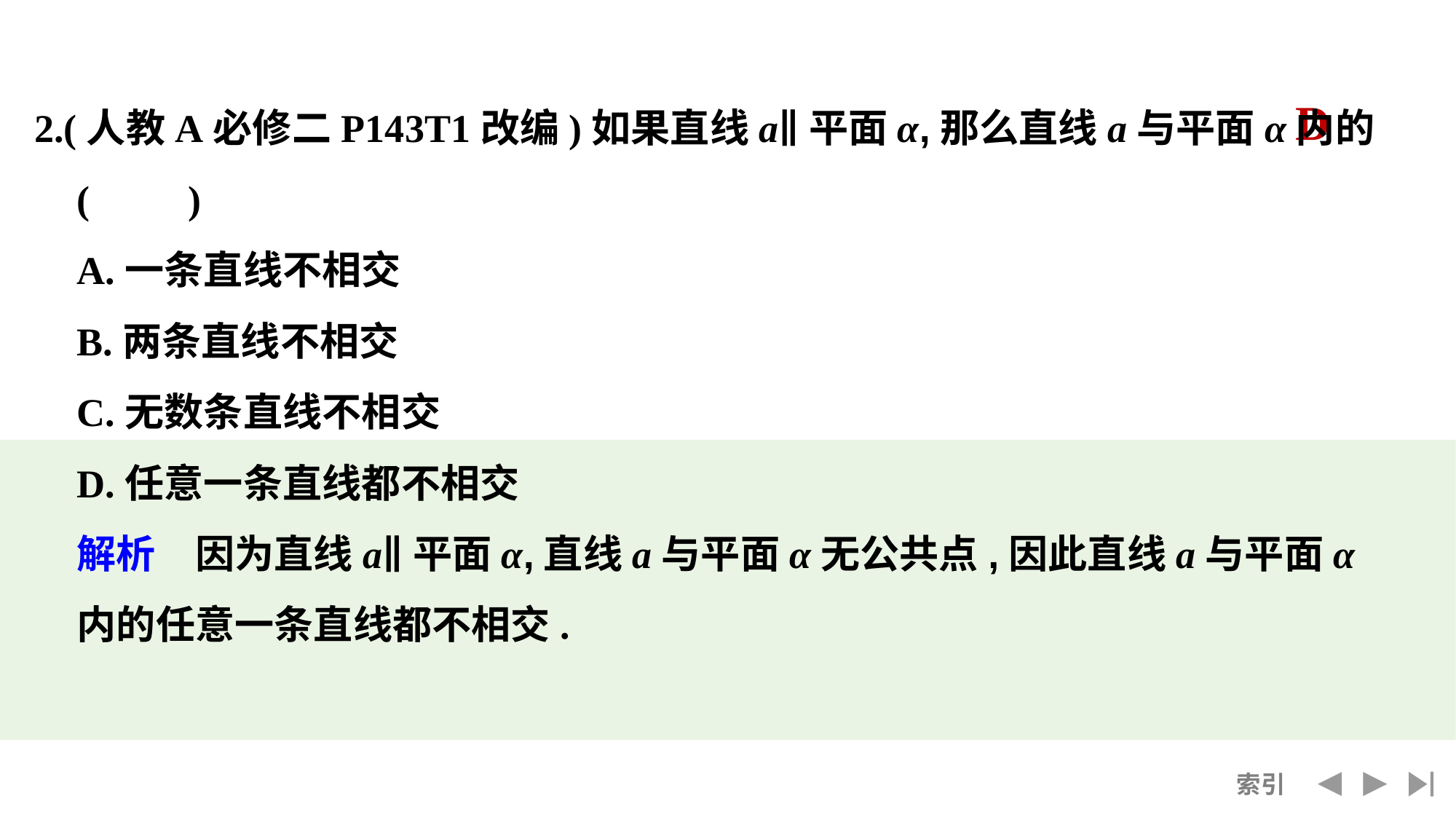

2.(人教A必修二P143T1改编)如果直线a∥平面α,那么直线a与平面α内的(　　)
	A.一条直线不相交
	B.两条直线不相交
	C.无数条直线不相交
	D.任意一条直线都不相交
	解析　因为直线a∥平面α,直线a与平面α无公共点,因此直线a与平面α内的任意一条直线都不相交.
D